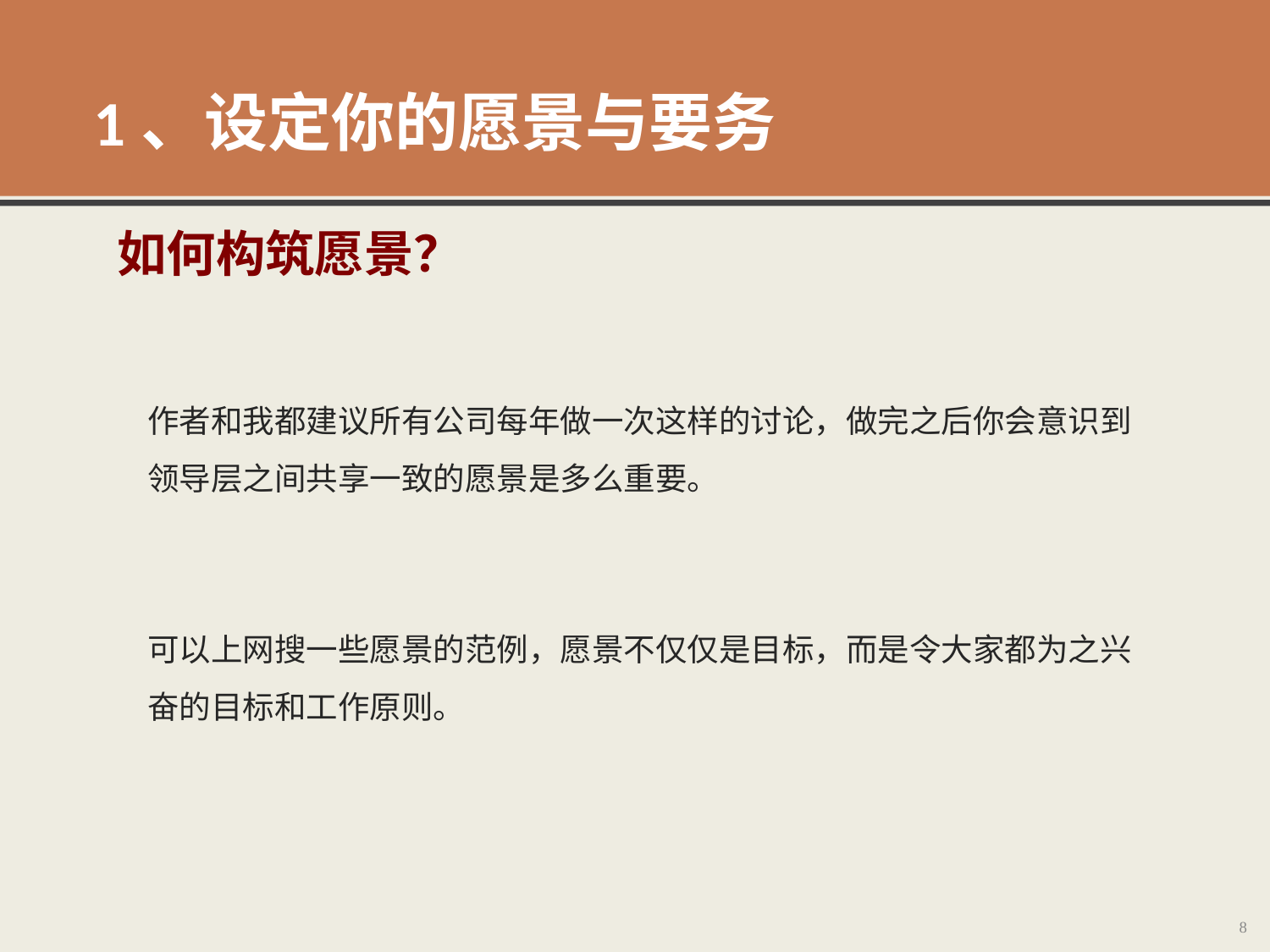

1、设定你的愿景与要务

如何构筑愿景？
作者和我都建议所有公司每年做一次这样的讨论，做完之后你会意识到领导层之间共享一致的愿景是多么重要。

可以上网搜一些愿景的范例，愿景不仅仅是目标，而是令大家都为之兴奋的目标和工作原则。
8